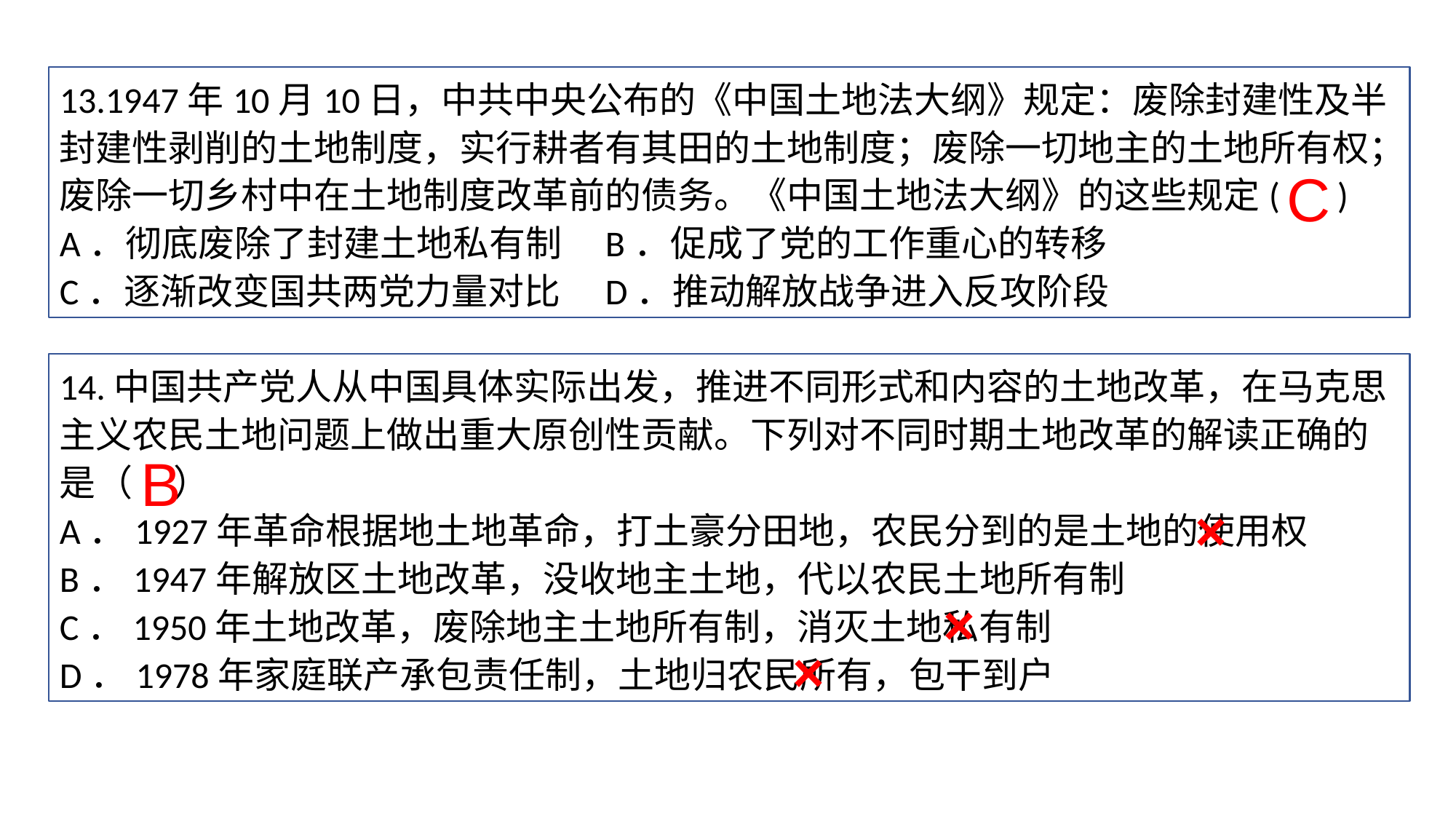

13.1947年10月10日，中共中央公布的《中国土地法大纲》规定：废除封建性及半封建性剥削的土地制度，实行耕者有其田的土地制度；废除一切地主的土地所有权；废除一切乡村中在土地制度改革前的债务。《中国土地法大纲》的这些规定(       )
A．彻底废除了封建土地私有制	B．促成了党的工作重心的转移
C．逐渐改变国共两党力量对比	D．推动解放战争进入反攻阶段
C
14.中国共产党人从中国具体实际出发，推进不同形式和内容的土地改革，在马克思主义农民土地问题上做出重大原创性贡献。下列对不同时期土地改革的解读正确的是（     ）
A．1927年革命根据地土地革命，打土豪分田地，农民分到的是土地的使用权
B．1947年解放区土地改革，没收地主土地，代以农民土地所有制
C．1950年土地改革，废除地主土地所有制，消灭土地私有制
D．1978年家庭联产承包责任制，土地归农民所有，包干到户
B
×
×
×